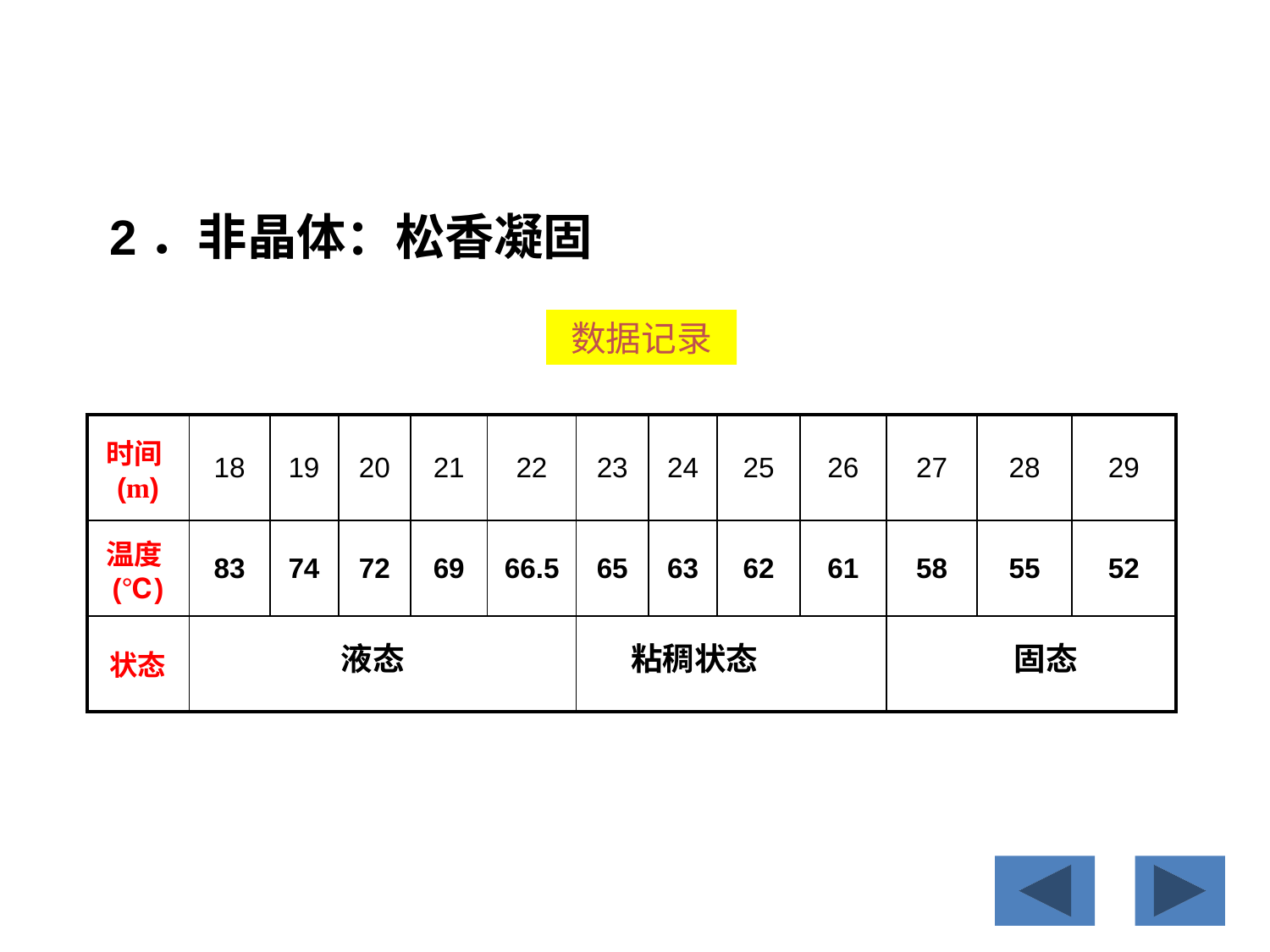

2．非晶体：松香凝固
数据记录
| 时间(m) | 18 | 19 | 20 | 21 | 22 | 23 | 24 | 25 | 26 | 27 | 28 | 29 |
| --- | --- | --- | --- | --- | --- | --- | --- | --- | --- | --- | --- | --- |
| 温度(℃) | 83 | 74 | 72 | 69 | 66.5 | 65 | 63 | 62 | 61 | 58 | 55 | 52 |
| 状态 |  |  |  |  |  |  |  |  |  |  |  |  |
粘稠状态
液态
固态